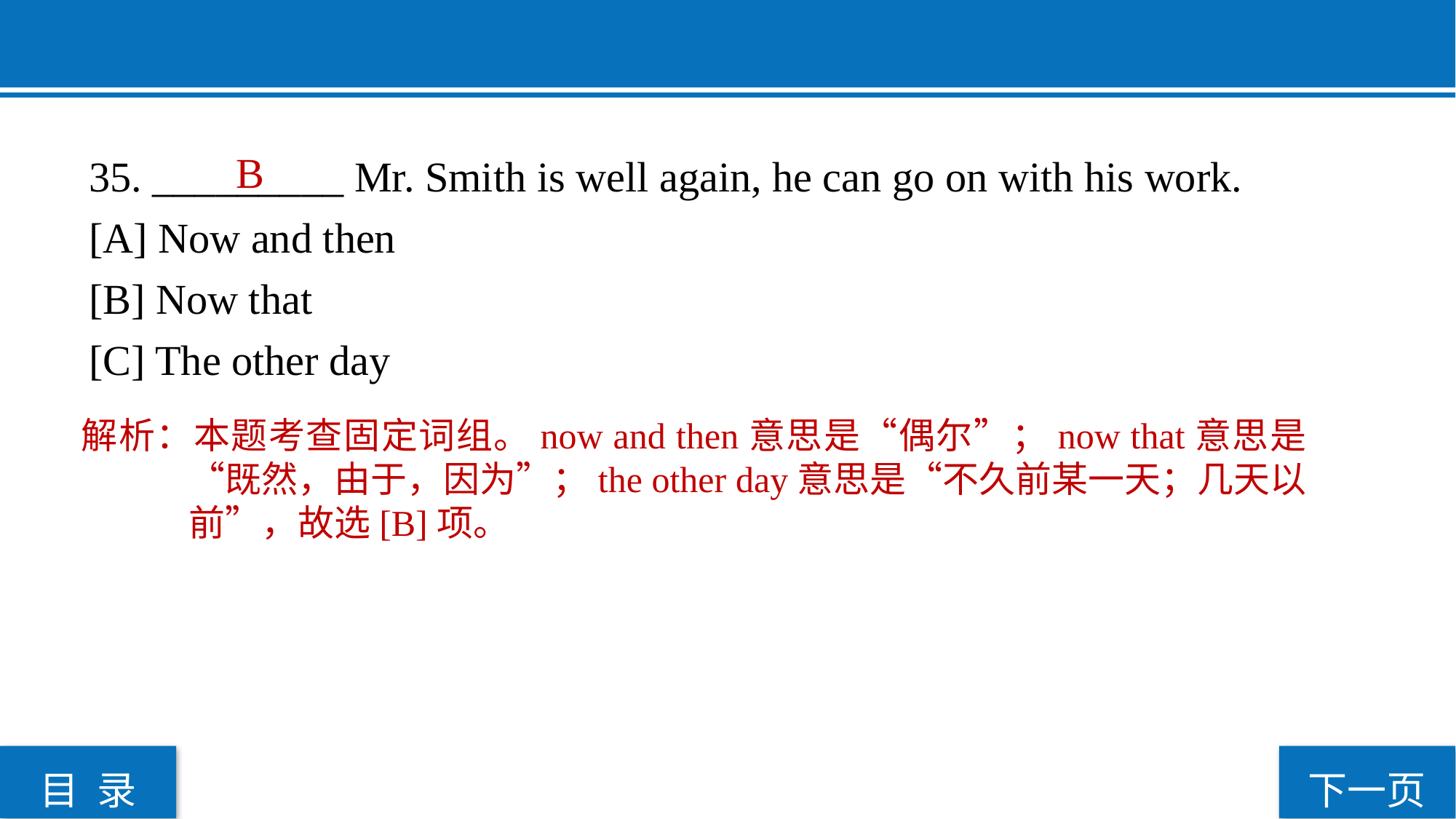

35. _________ Mr. Smith is well again, he can go on with his work.
[A] Now and then
[B] Now that
[C] The other day
 B
解析：本题考查固定词组。now and then意思是“偶尔”；now that意思是“既然，由于，因为”；the other day意思是“不久前某一天；几天以前”，故选[B]项。